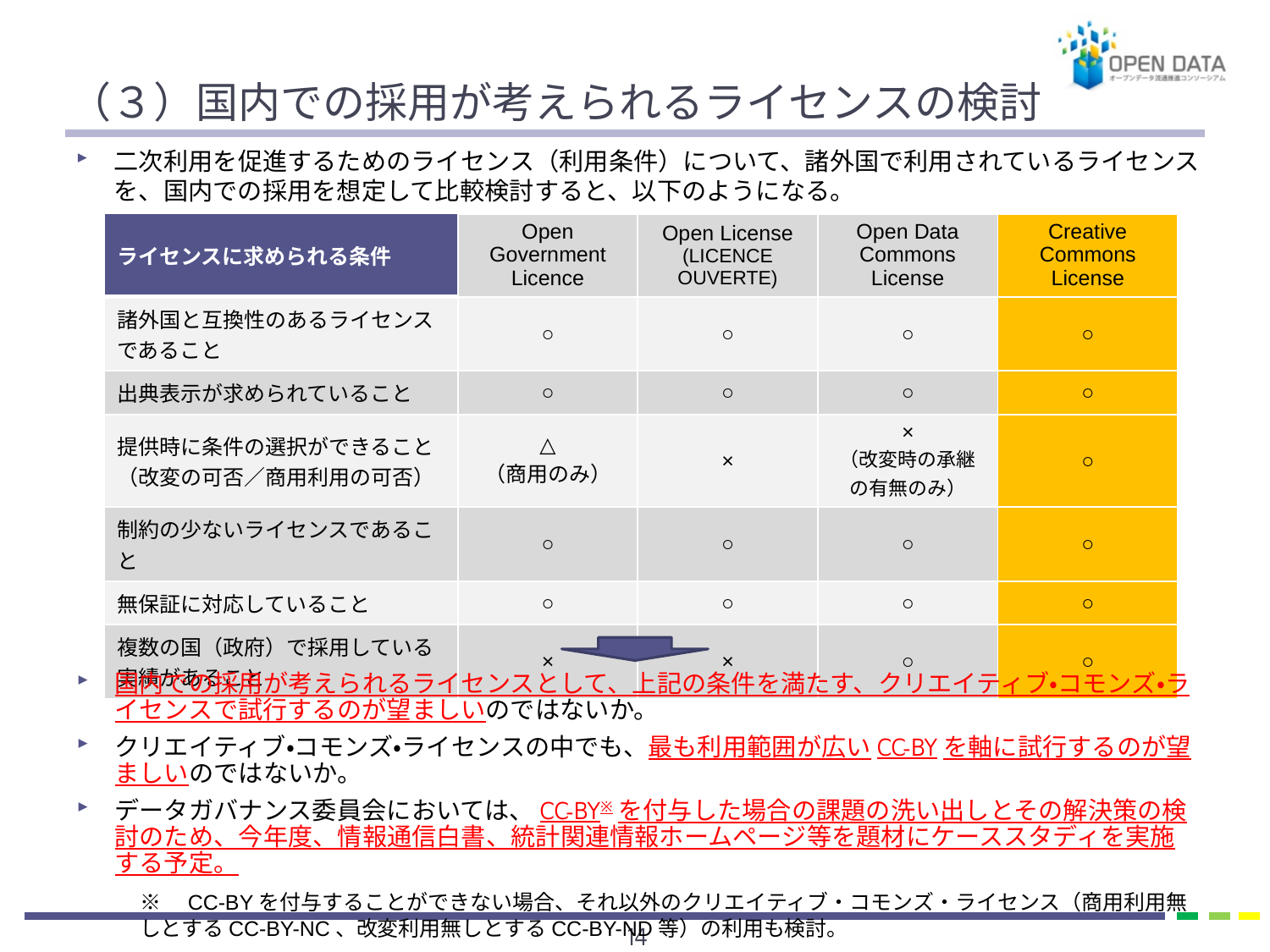

# （３）国内での採用が考えられるライセンスの検討
二次利用を促進するためのライセンス（利用条件）について、諸外国で利用されているライセンスを、国内での採用を想定して比較検討すると、以下のようになる。
| ライセンスに求められる条件 | Open Government Licence | Open License (LICENCE OUVERTE) | Open Data Commons License | Creative Commons License |
| --- | --- | --- | --- | --- |
| 諸外国と互換性のあるライセンスであること | ○ | ○ | ○ | ○ |
| 出典表示が求められていること | ○ | ○ | ○ | ○ |
| 提供時に条件の選択ができること（改変の可否／商用利用の可否） | △ （商用のみ） | × | × （改変時の承継の有無のみ） | ○ |
| 制約の少ないライセンスであること | ○ | ○ | ○ | ○ |
| 無保証に対応していること | ○ | ○ | ○ | ○ |
| 複数の国（政府）で採用している実績があること | × | × | ○ | ○ |

国内での採用が考えられるライセンスとして、上記の条件を満たす、クリエイティブ・コモンズ・ライセンスで試行するのが望ましいのではないか。
クリエイティブ・コモンズ・ライセンスの中でも、最も利用範囲が広いCC-BYを軸に試行するのが望ましいのではないか。
データガバナンス委員会においては、CC-BY※を付与した場合の課題の洗い出しとその解決策の検討のため、今年度、情報通信白書、統計関連情報ホームページ等を題材にケーススタディを実施する予定。
　　　※　CC-BYを付与することができない場合、それ以外のクリエイティブ・コモンズ・ライセンス（商用利用無しとするCC-BY-NC、改変利用無しとするCC-BY-ND等）の利用も検討。

14